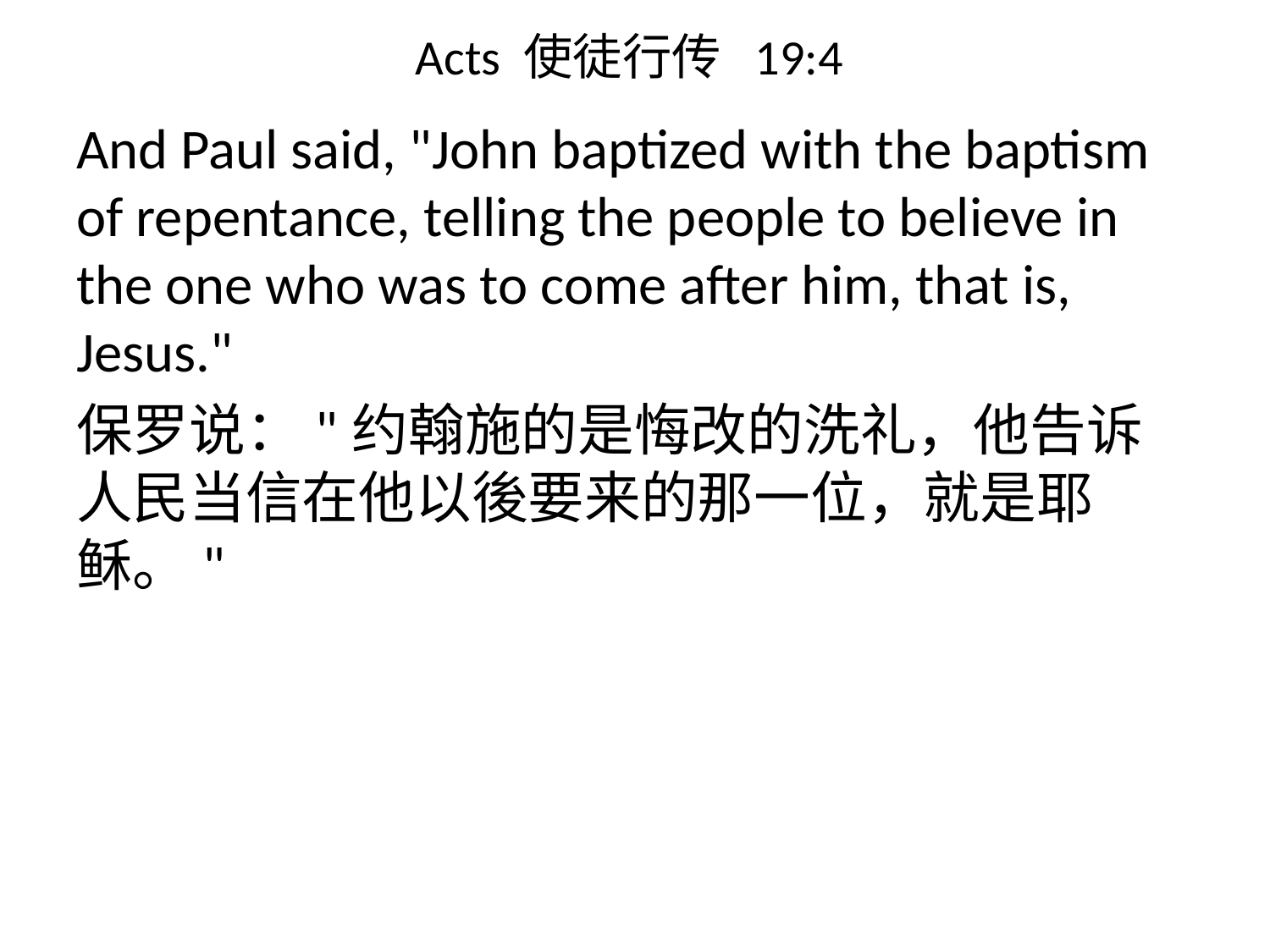

# Acts 使徒行传  19:4
And Paul said, "John baptized with the baptism of repentance, telling the people to believe in the one who was to come after him, that is, Jesus."
保罗说："约翰施的是悔改的洗礼，他告诉人民当信在他以後要来的那一位，就是耶稣。"